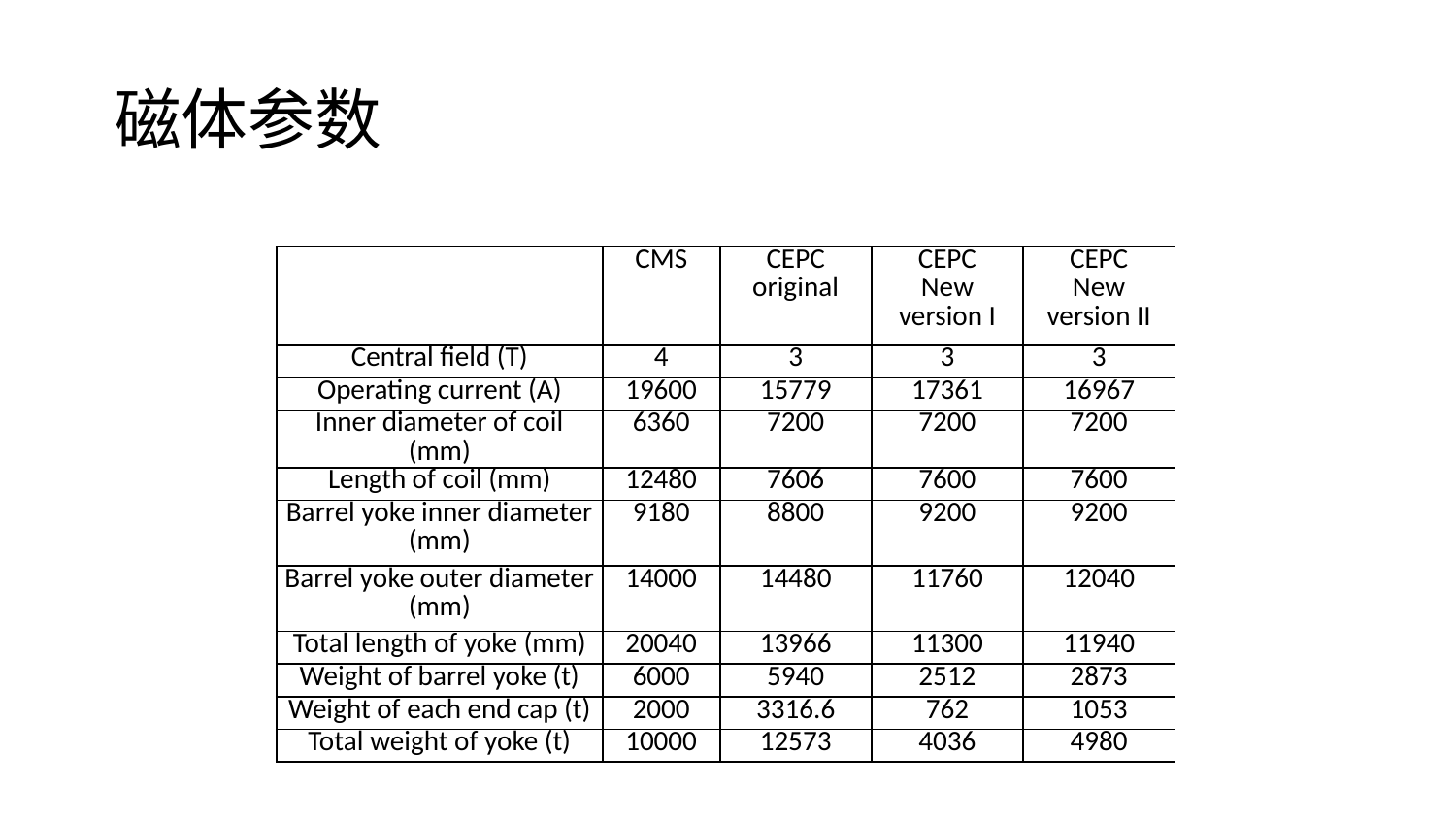

# 磁体参数
|  | CMS | CEPC original | CEPC New version I | CEPC New version II |
| --- | --- | --- | --- | --- |
| Central field (T) | 4 | 3 | 3 | 3 |
| Operating current (A) | 19600 | 15779 | 17361 | 16967 |
| Inner diameter of coil (mm) | 6360 | 7200 | 7200 | 7200 |
| Length of coil (mm) | 12480 | 7606 | 7600 | 7600 |
| Barrel yoke inner diameter (mm) | 9180 | 8800 | 9200 | 9200 |
| Barrel yoke outer diameter (mm) | 14000 | 14480 | 11760 | 12040 |
| Total length of yoke (mm) | 20040 | 13966 | 11300 | 11940 |
| Weight of barrel yoke (t) | 6000 | 5940 | 2512 | 2873 |
| Weight of each end cap (t) | 2000 | 3316.6 | 762 | 1053 |
| Total weight of yoke (t) | 10000 | 12573 | 4036 | 4980 |